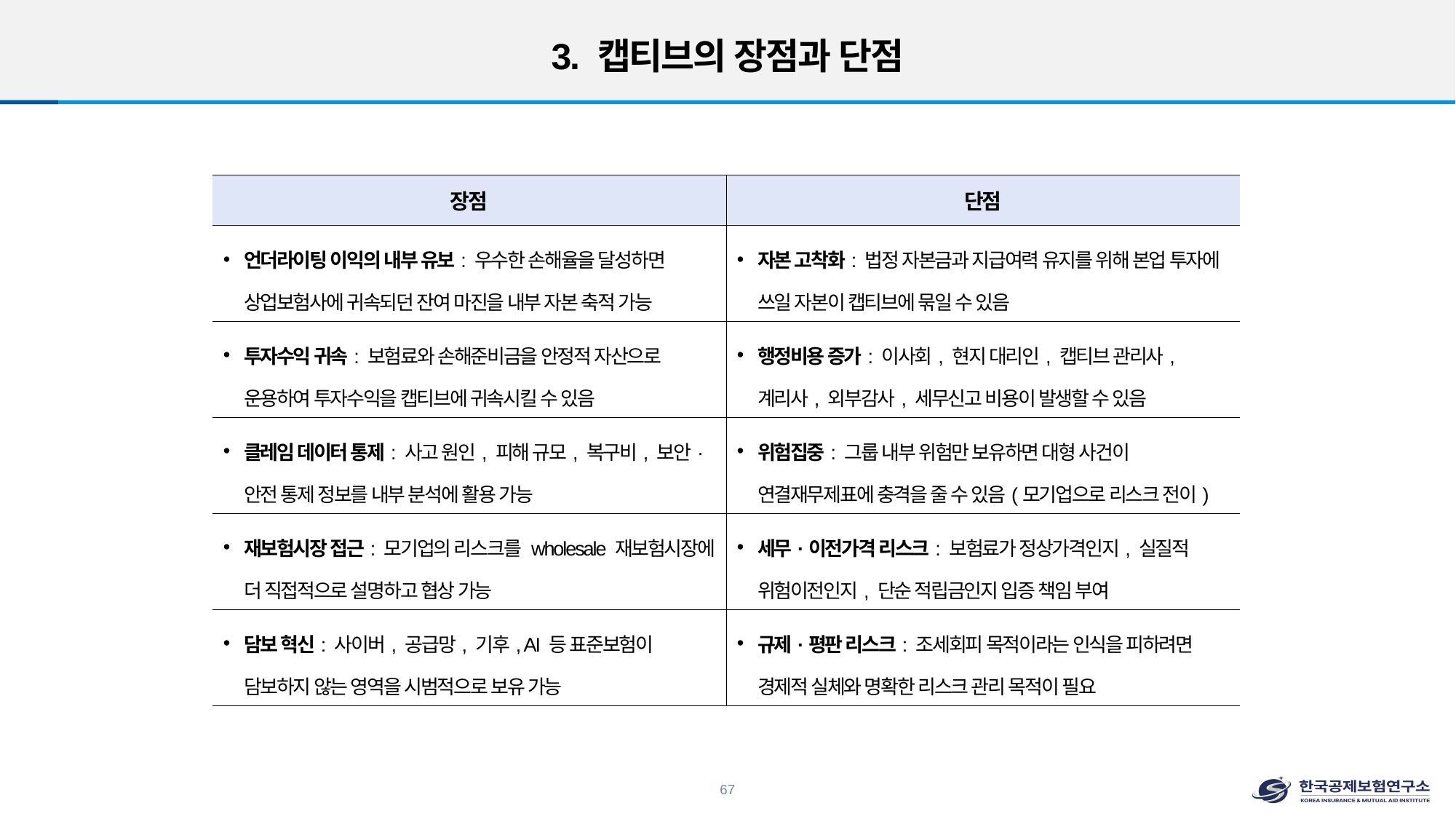

# 3. 캡티브의 장점과 단점
| 장점 | 단점 |
| --- | --- |
| 언더라이팅 이익의 내부 유보: 우수한 손해율을 달성하면 상업보험사에 귀속되던 잔여 마진을 내부 자본 축적 가능 | 자본 고착화: 법정 자본금과 지급여력 유지를 위해 본업 투자에 쓰일 자본이 캡티브에 묶일 수 있음 |
| 투자수익 귀속: 보험료와 손해준비금을 안정적 자산으로 운용하여 투자수익을 캡티브에 귀속시킬 수 있음 | 행정비용 증가: 이사회, 현지 대리인, 캡티브 관리사, 계리사, 외부감사, 세무신고 비용이 발생할 수 있음 |
| 클레임 데이터 통제: 사고 원인, 피해 규모, 복구비, 보안·안전 통제 정보를 내부 분석에 활용 가능 | 위험집중: 그룹 내부 위험만 보유하면 대형 사건이 연결재무제표에 충격을 줄 수 있음(모기업으로 리스크 전이) |
| 재보험시장 접근: 모기업의 리스크를 wholesale 재보험시장에 더 직접적으로 설명하고 협상 가능 | 세무·이전가격 리스크: 보험료가 정상가격인지, 실질적 위험이전인지, 단순 적립금인지 입증 책임 부여 |
| 담보 혁신: 사이버, 공급망, 기후, AI 등 표준보험이 담보하지 않는 영역을 시범적으로 보유 가능 | 규제·평판 리스크: 조세회피 목적이라는 인식을 피하려면 경제적 실체와 명확한 리스크 관리 목적이 필요 |
67